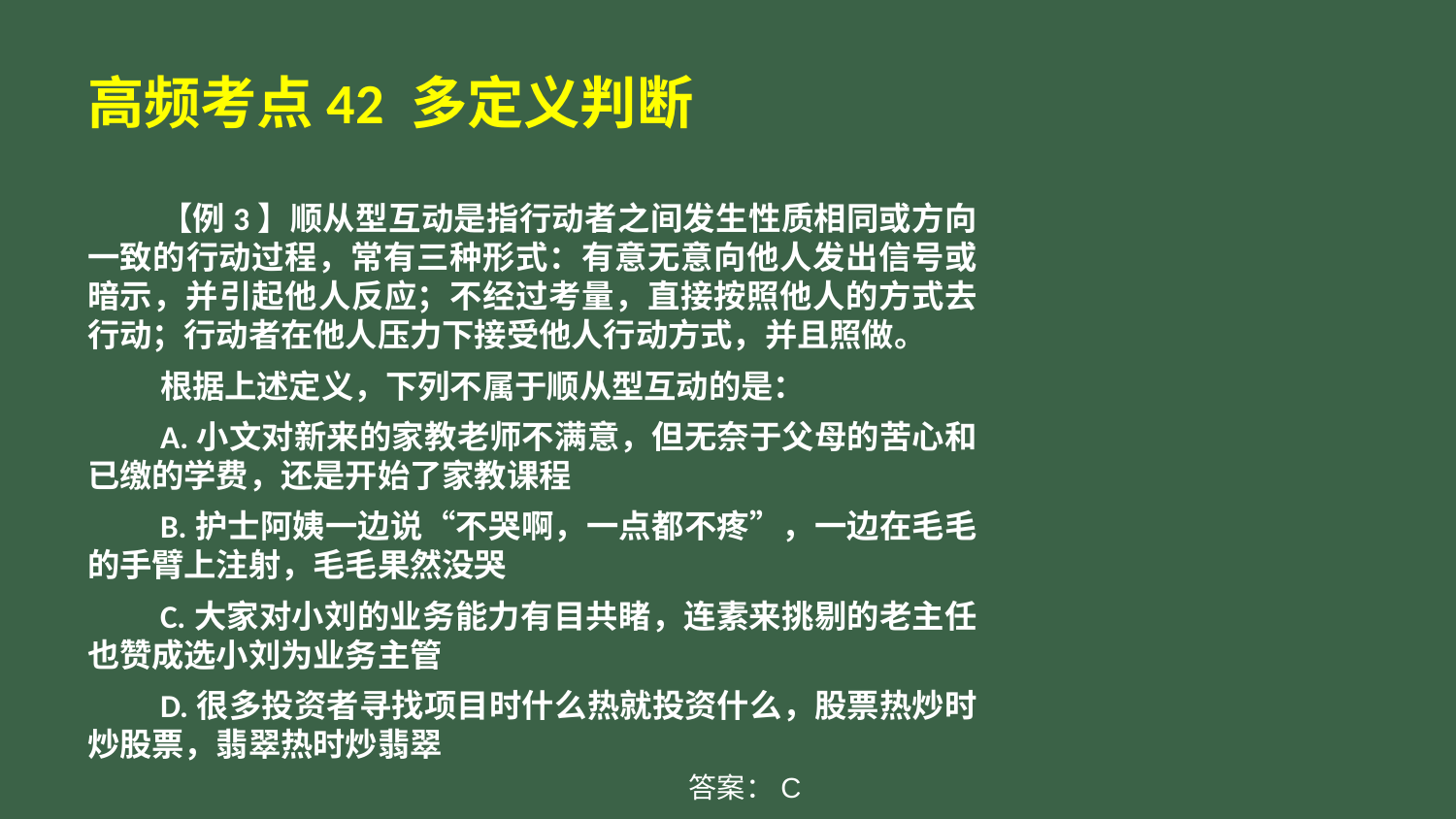

# 高频考点42 多定义判断
【例3】顺从型互动是指行动者之间发生性质相同或方向一致的行动过程，常有三种形式：有意无意向他人发出信号或暗示，并引起他人反应；不经过考量，直接按照他人的方式去行动；行动者在他人压力下接受他人行动方式，并且照做。
根据上述定义，下列不属于顺从型互动的是：
A.小文对新来的家教老师不满意，但无奈于父母的苦心和已缴的学费，还是开始了家教课程
B.护士阿姨一边说“不哭啊，一点都不疼”，一边在毛毛的手臂上注射，毛毛果然没哭
C.大家对小刘的业务能力有目共睹，连素来挑剔的老主任也赞成选小刘为业务主管
D.很多投资者寻找项目时什么热就投资什么，股票热炒时炒股票，翡翠热时炒翡翠

答案：C